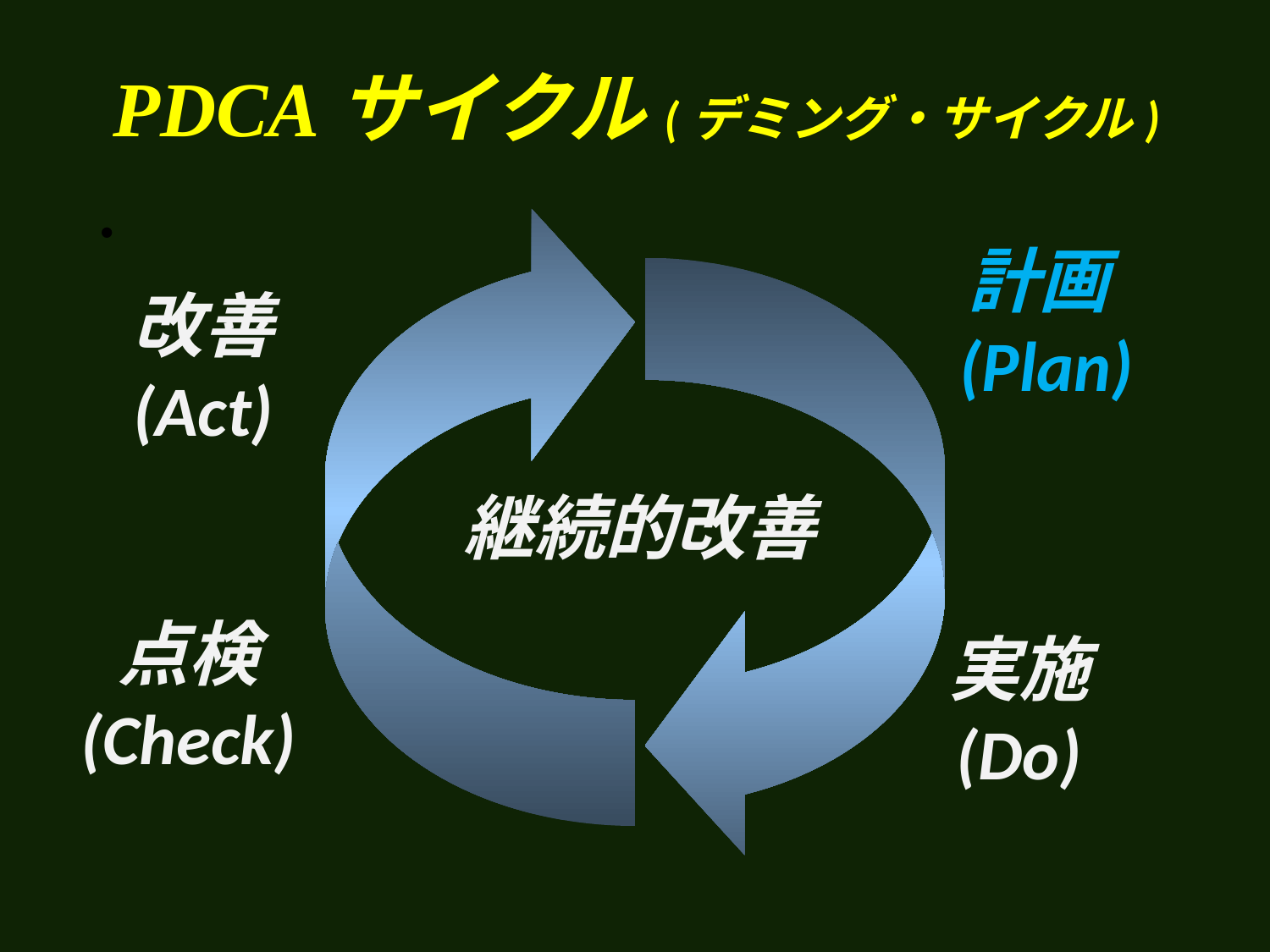

# PDCAサイクル(デミング・サイクル)
・

計画(Plan)
改善
(Act)

継続的改善
実施
(Do)

点検
(Check)